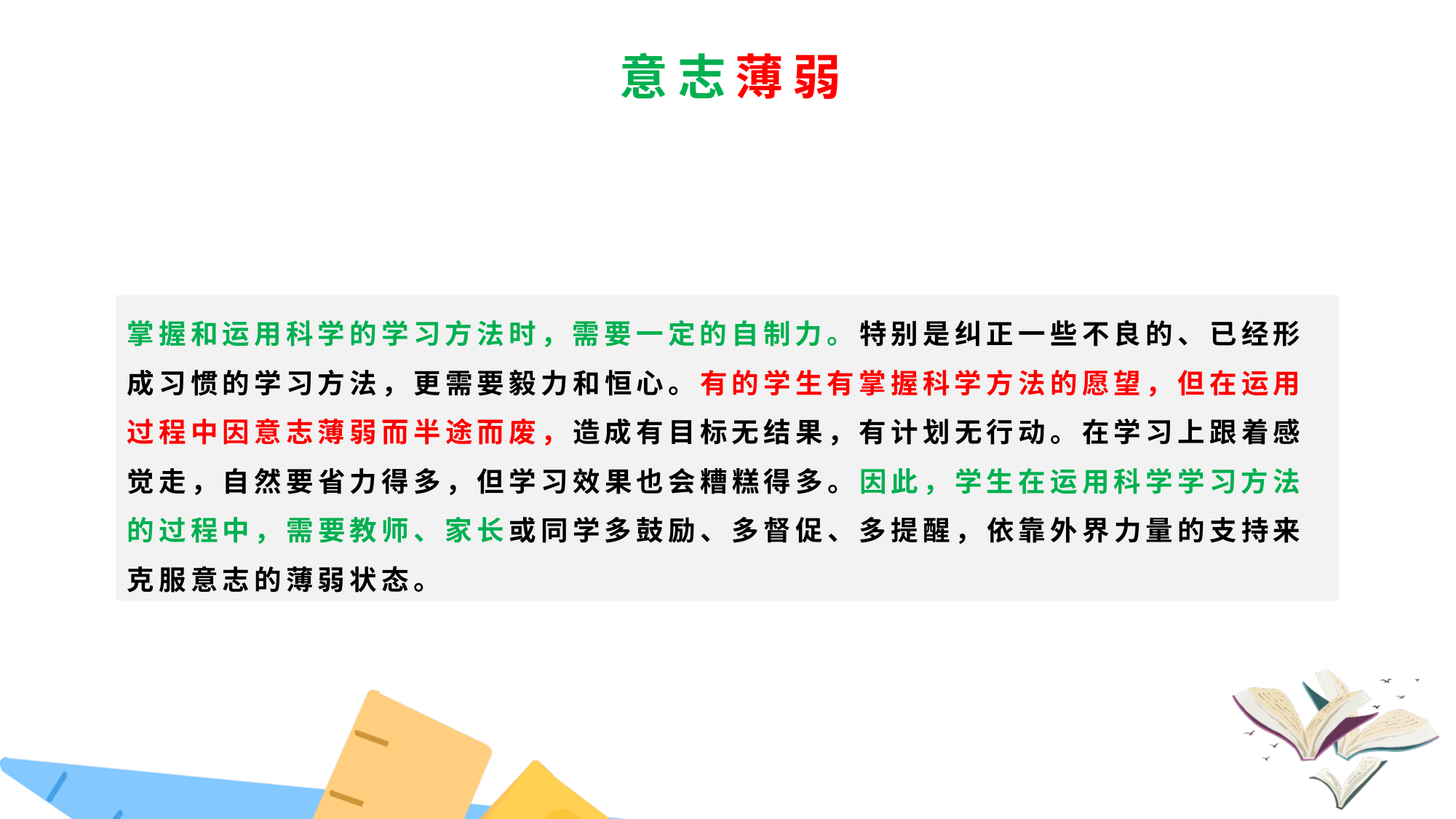

意志薄弱
掌握和运用科学的学习方法时，需要一定的自制力。特别是纠正一些不良的、已经形成习惯的学习方法，更需要毅力和恒心。有的学生有掌握科学方法的愿望，但在运用过程中因意志薄弱而半途而废，造成有目标无结果，有计划无行动。在学习上跟着感觉走，自然要省力得多，但学习效果也会糟糕得多。因此，学生在运用科学学习方法的过程中，需要教师、家长或同学多鼓励、多督促、多提醒，依靠外界力量的支持来克服意志的薄弱状态。
PPT下载 http://www.PPT818.com/xiazai/